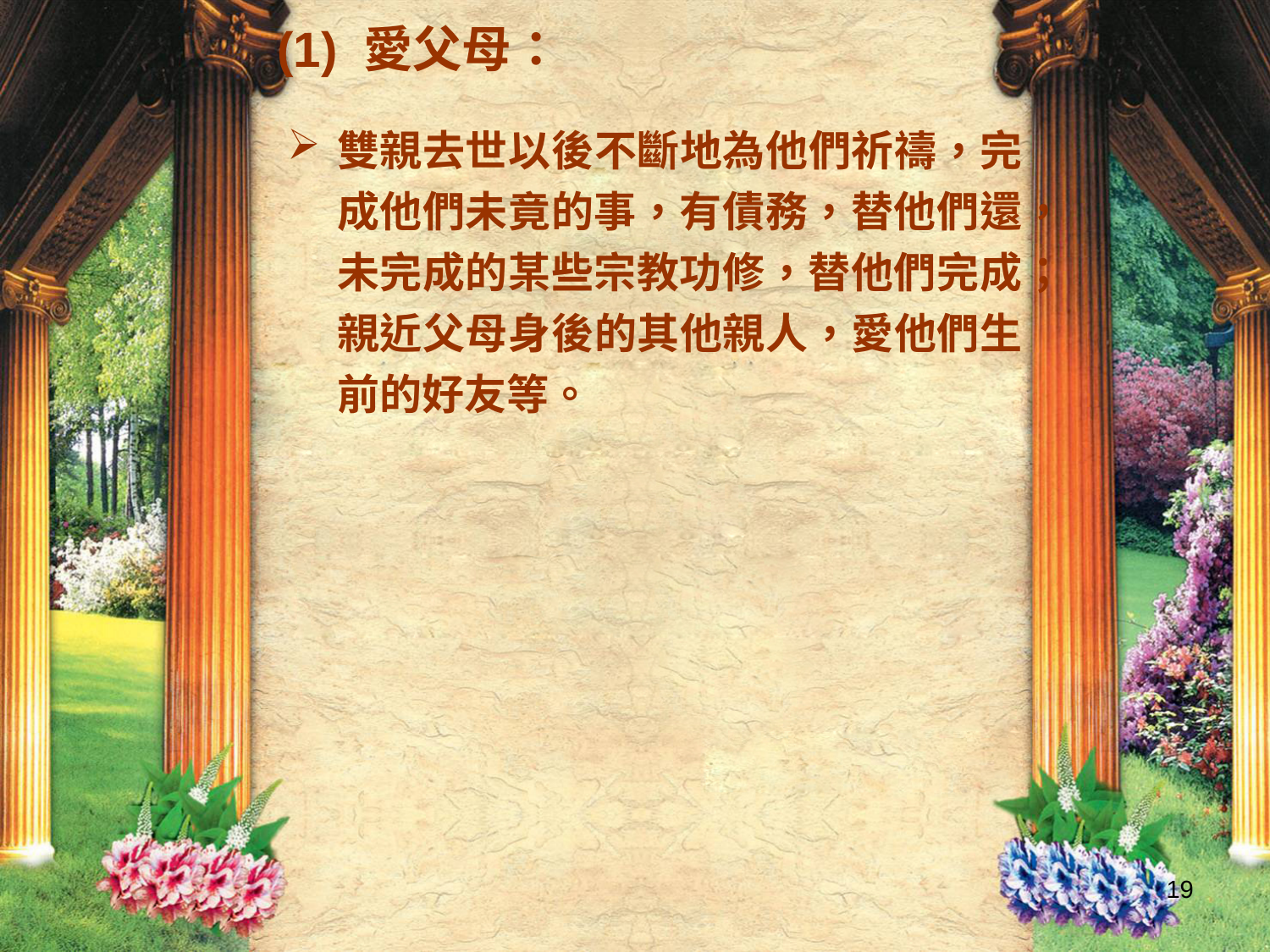

(1) 愛父母：
雙親去世以後不斷地為他們祈禱，完成他們未竟的事，有債務，替他們還，未完成的某些宗教功修，替他們完成；親近父母身後的其他親人，愛他們生前的好友等。

19